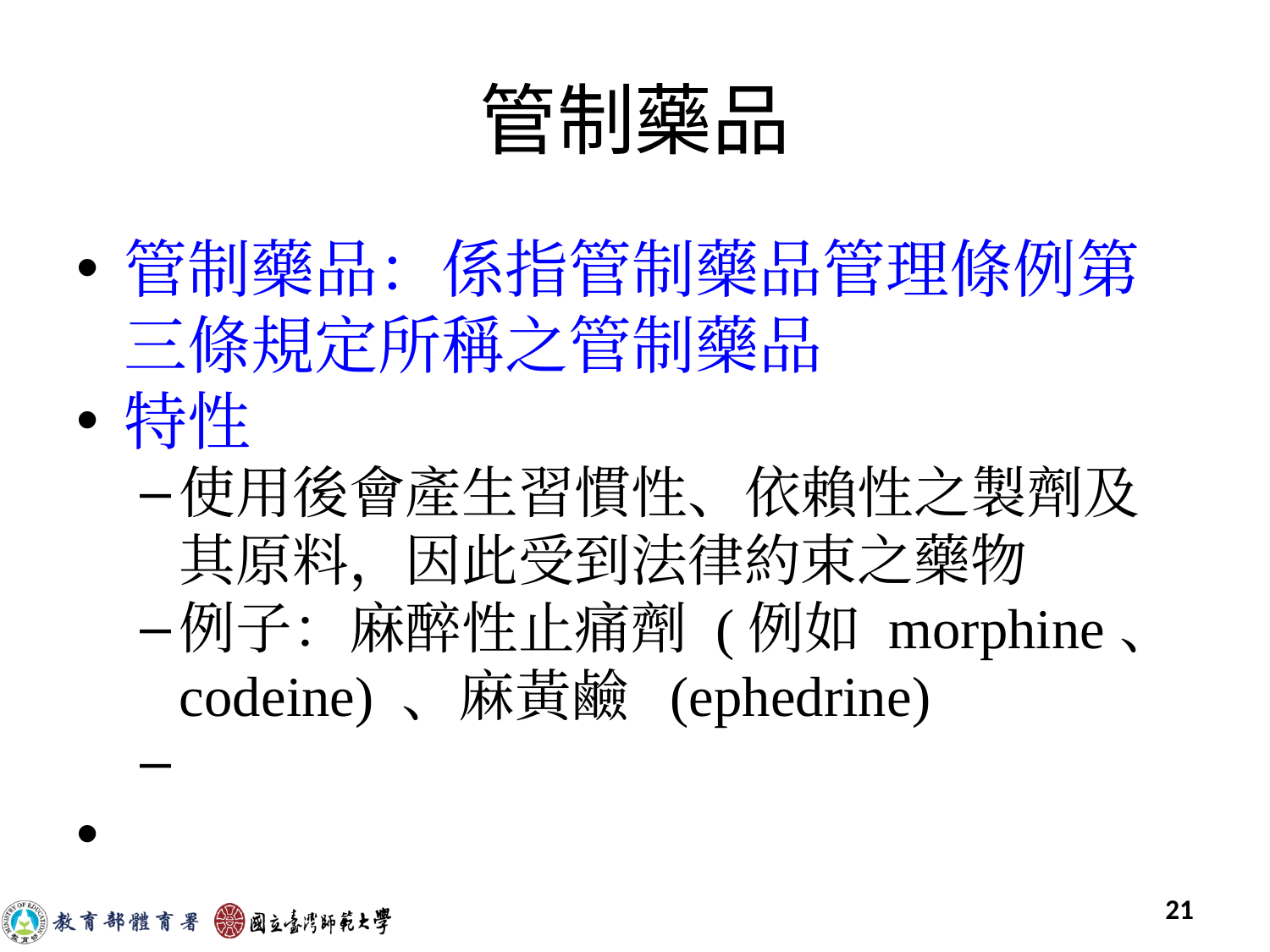

管制藥品
管制藥品：係指管制藥品管理條例第三條規定所稱之管制藥品
特性
使用後會產生習慣性、依賴性之製劑及其原料，因此受到法律約束之藥物
例子：麻醉性止痛劑 (例如 morphine、codeine) 、麻黃鹼  (ephedrine)

21